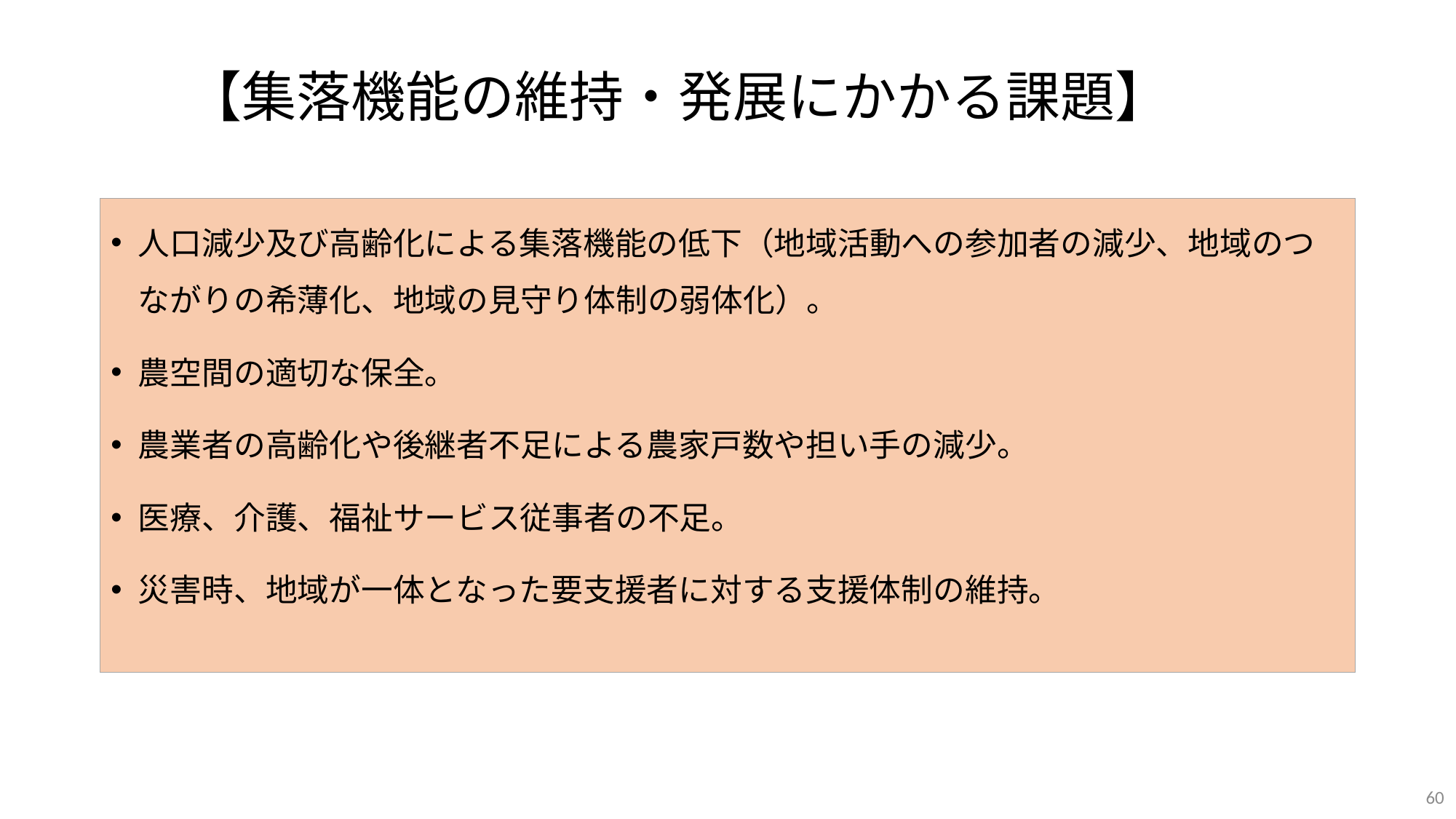

【集落機能の維持・発展にかかる課題】
人口減少及び高齢化による集落機能の低下（地域活動への参加者の減少、地域のつながりの希薄化、地域の見守り体制の弱体化）。
農空間の適切な保全。
農業者の高齢化や後継者不足による農家戸数や担い手の減少。
医療、介護、福祉サービス従事者の不足。
災害時、地域が一体となった要支援者に対する支援体制の維持。
60